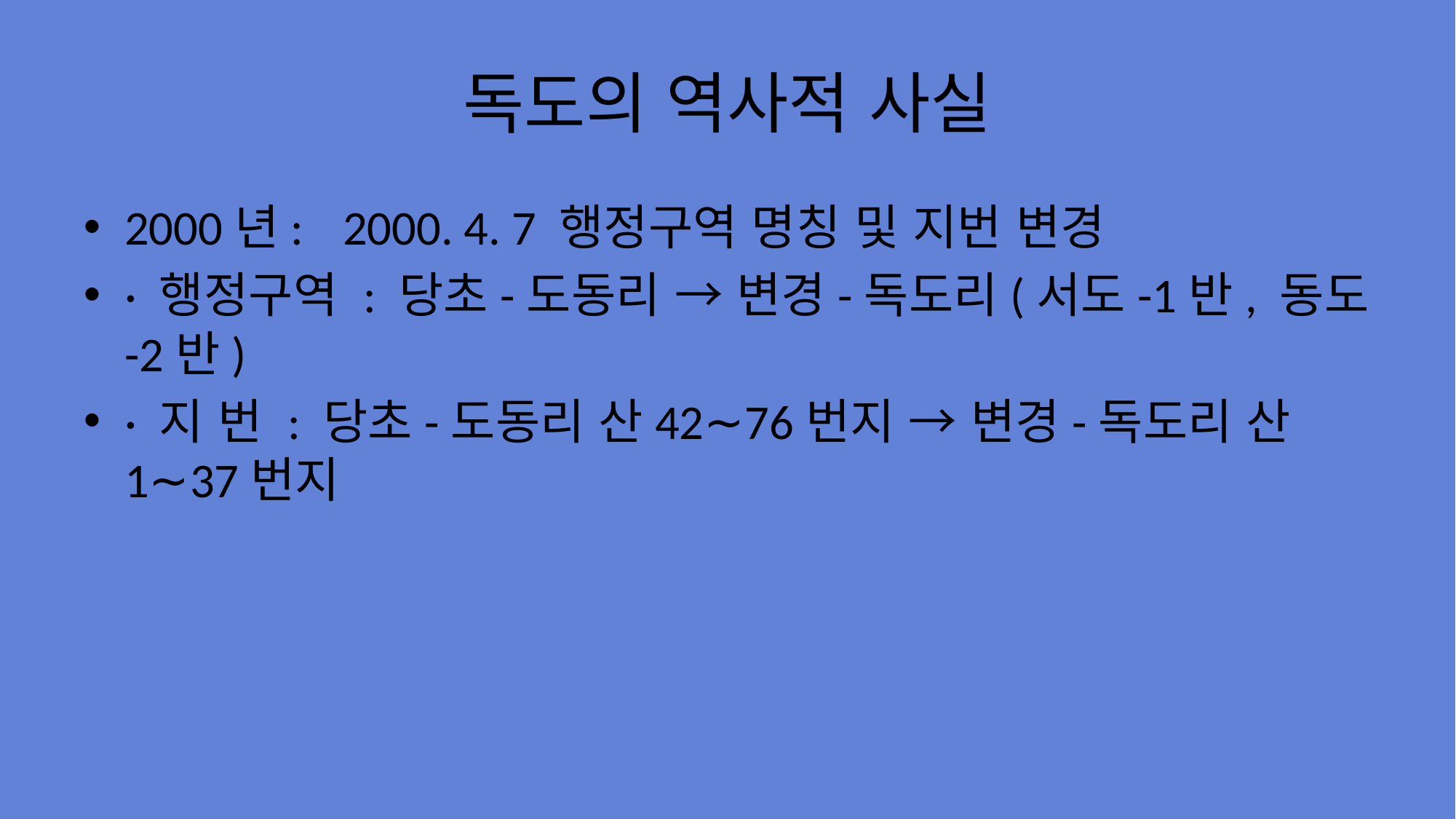

# 독도의 역사적 사실
2000년:	2000. 4. 7 행정구역 명칭 및 지번 변경
· 행정구역 : 당초-도동리 → 변경-독도리(서도-1반, 동도-2반)
· 지 번 : 당초-도동리 산42∼76번지 → 변경-독도리 산1∼37번지